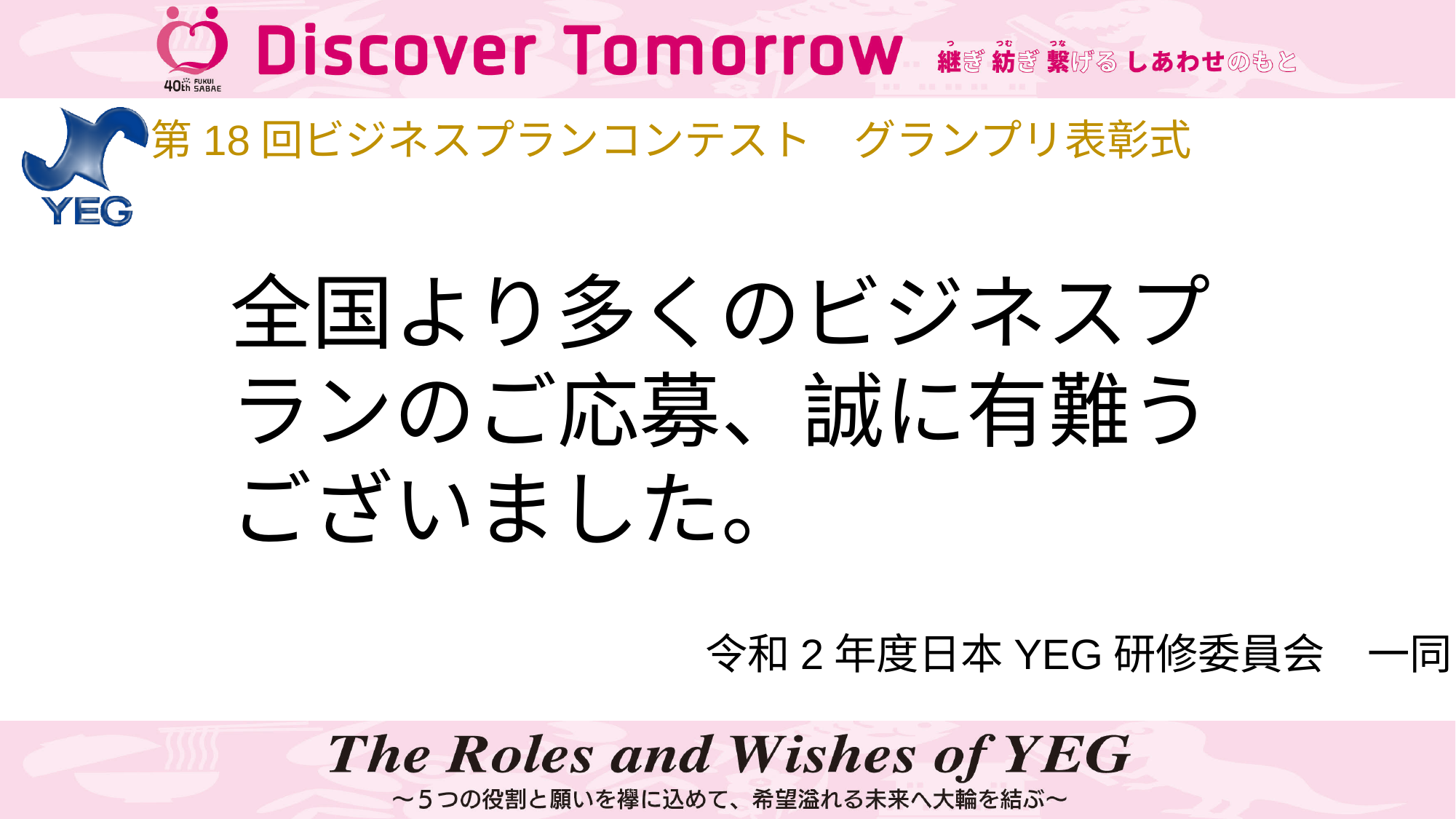

全国より多くのビジネスプランのご応募、誠に有難うございました。
令和2年度日本YEG研修委員会　一同